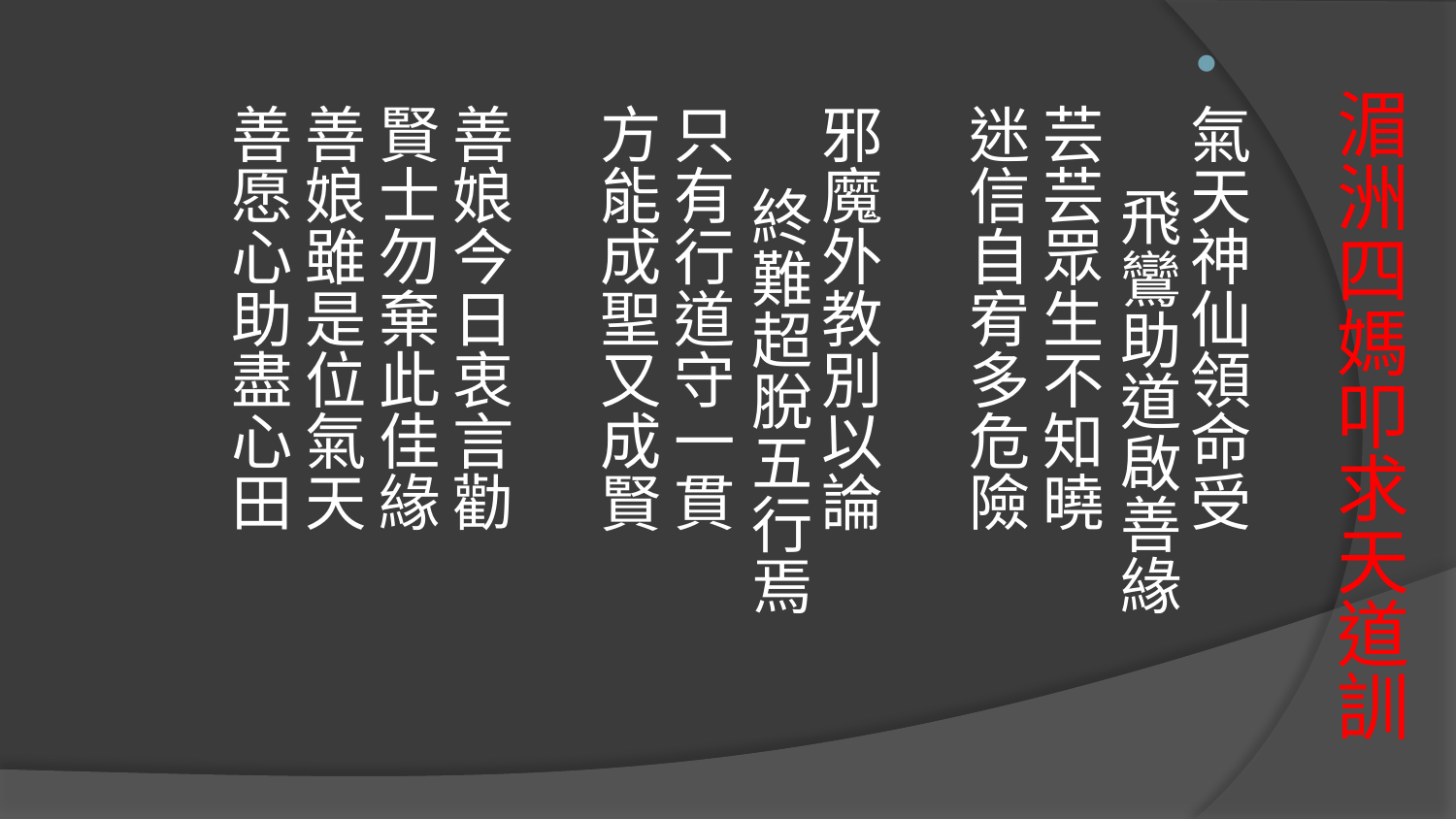

氣天神仙領命受　　　           飛鸞助道啟善緣
芸芸眾生不知曉　　　    迷信自宥多危險
邪魔外教別以論　　　           終難超脫五行焉
只有行道守一貫　　　 方能成聖又成賢
善娘今日衷言勸　　　 賢士勿棄此佳緣
善娘雖是位氣天　　　 善愿心助盡心田
# 湄洲四媽叩求天道訓